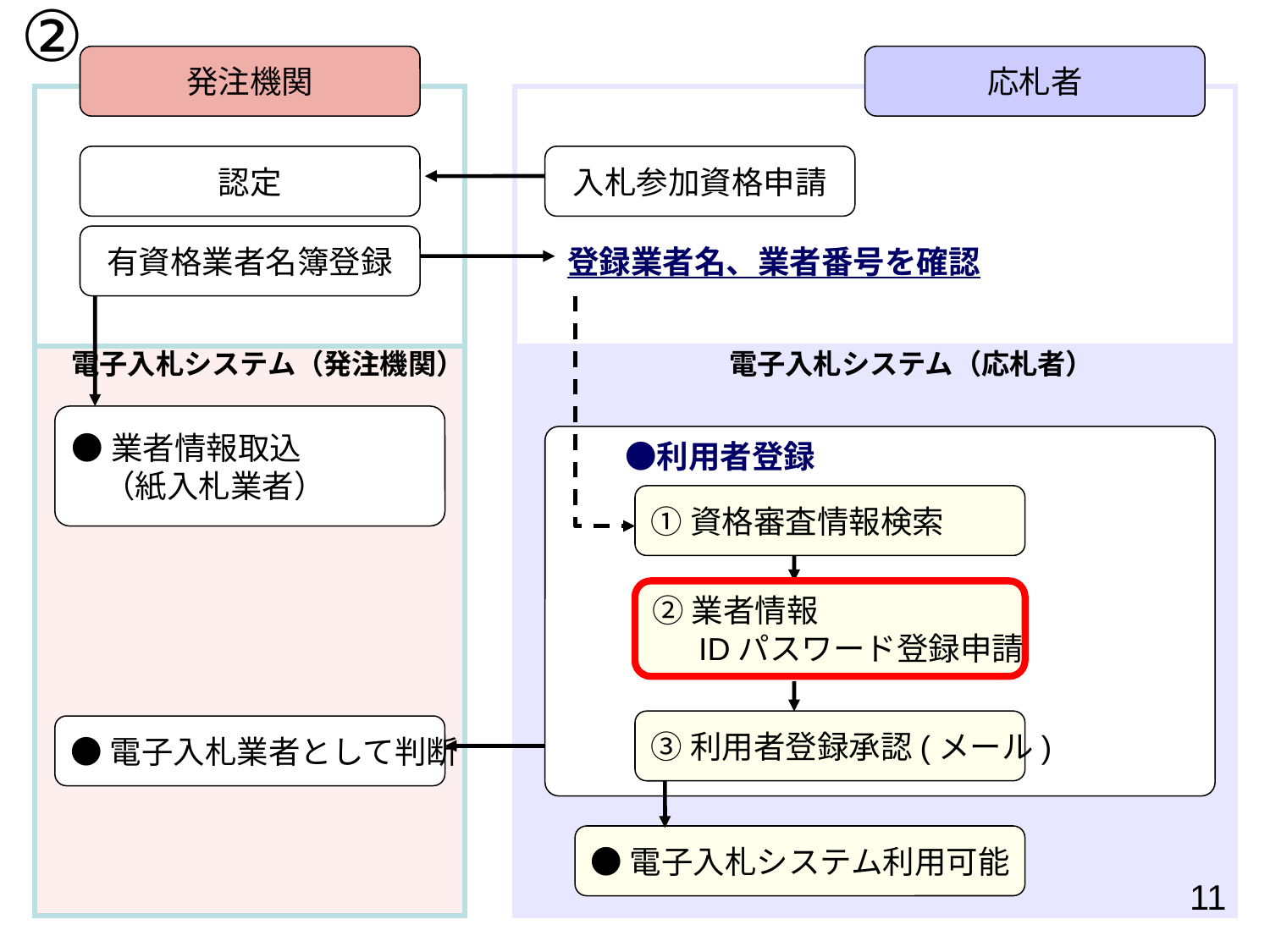

②
発注機関
応札者

認定
入札参加資格申請

有資格業者名簿登録
登録業者名、業者番号を確認

電子入札システム（発注機関）
電子入札システム（応札者）
●業者情報取込
　（紙入札業者）
　　●利用者登録
①資格審査情報検索

②業者情報
　 IDパスワード登録申請

③利用者登録承認(メール)
●電子入札業者として判断

●電子入札システム利用可能
11